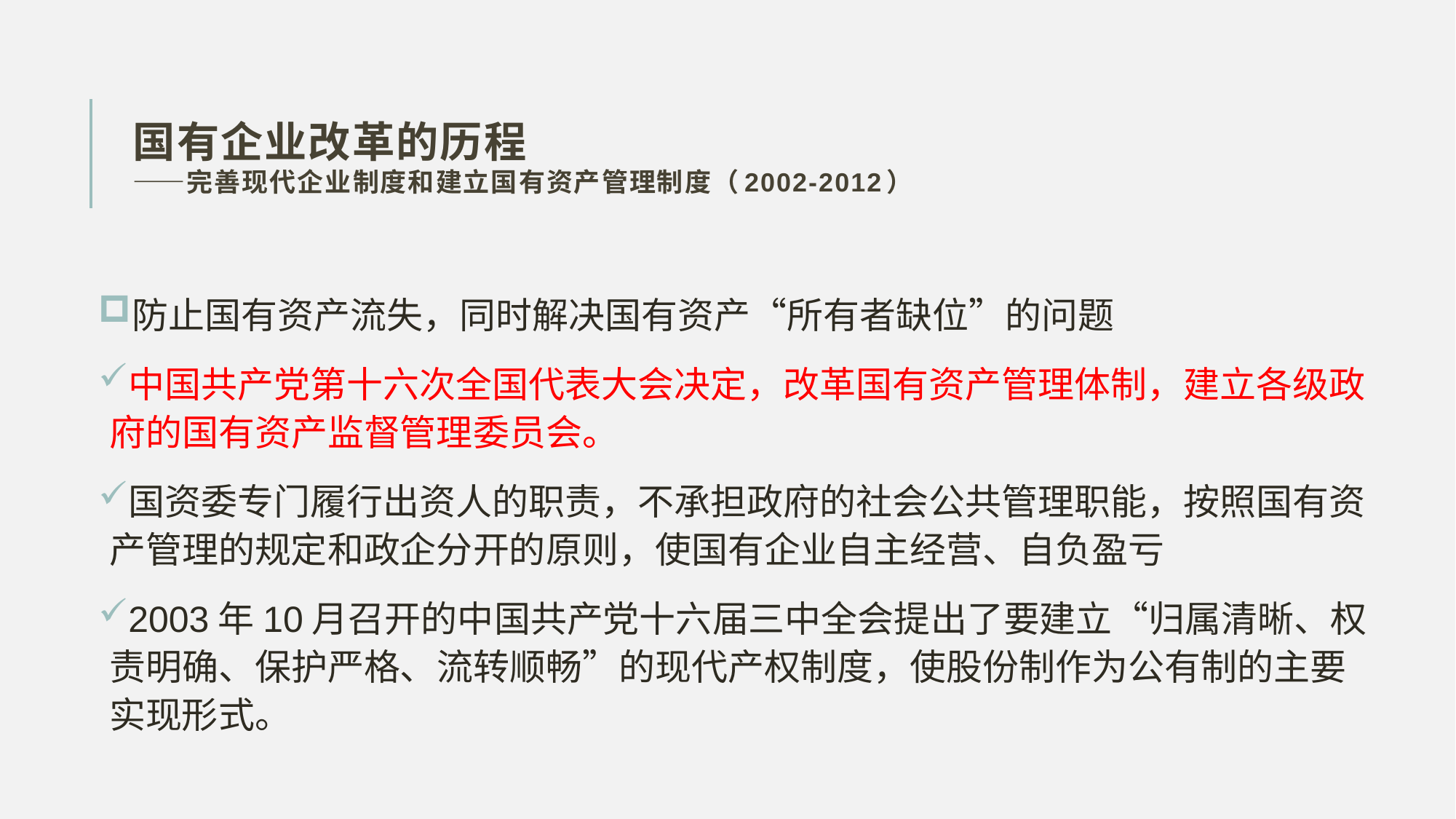

# 国有企业改革的历程 ——完善现代企业制度和建立国有资产管理制度（2002-2012）
防止国有资产流失，同时解决国有资产“所有者缺位”的问题
中国共产党第十六次全国代表大会决定，改革国有资产管理体制，建立各级政府的国有资产监督管理委员会。
国资委专门履行出资人的职责，不承担政府的社会公共管理职能，按照国有资产管理的规定和政企分开的原则，使国有企业自主经营、自负盈亏
2003年10月召开的中国共产党十六届三中全会提出了要建立“归属清晰、权责明确、保护严格、流转顺畅”的现代产权制度，使股份制作为公有制的主要实现形式。